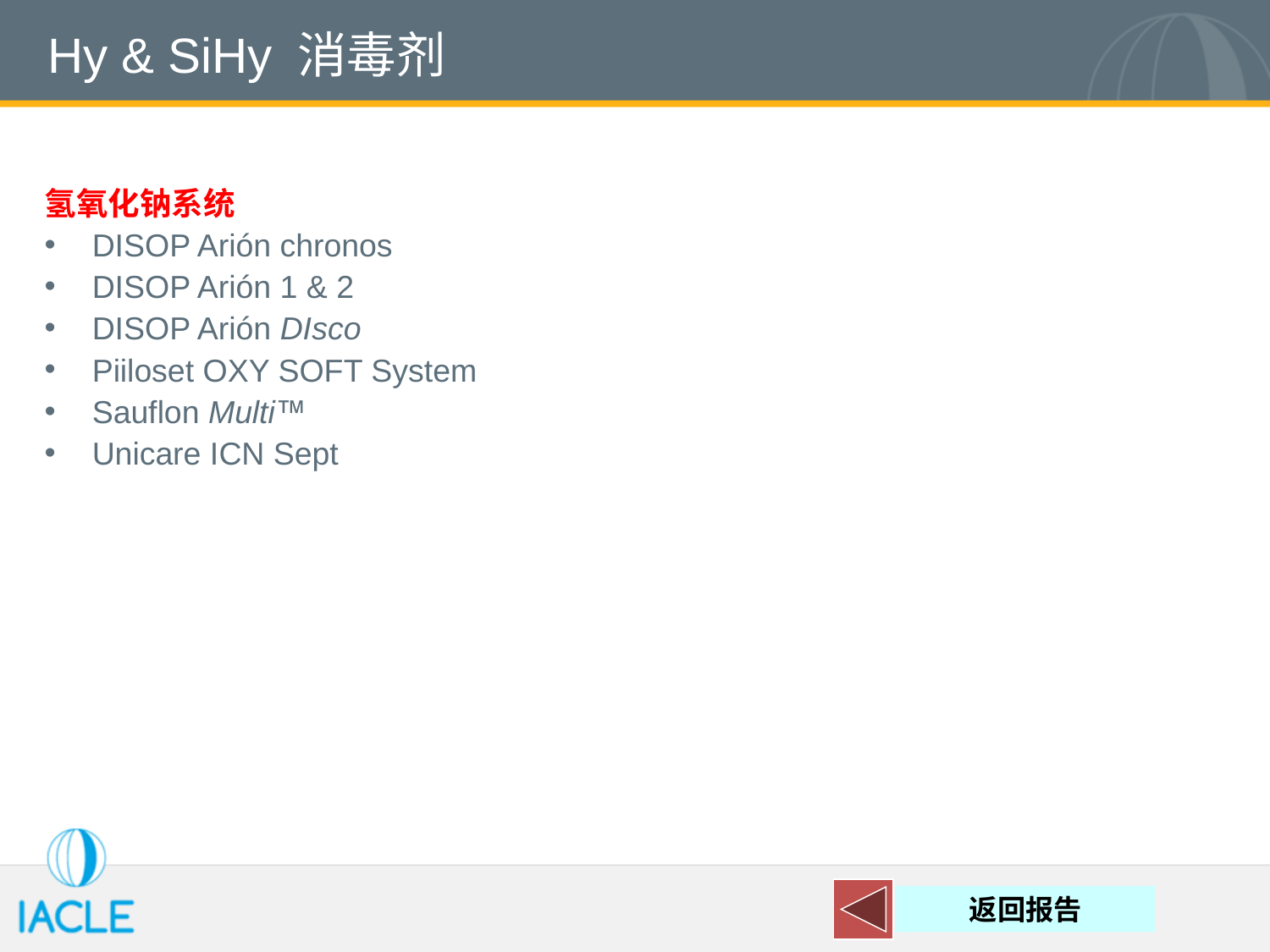

# Hy & SiHy 消毒剂
氢氧化钠系统
DISOP Arión chronos
DISOP Arión 1 & 2
DISOP Arión DIsco
Piiloset OXY SOFT System
Sauflon Multi™
Unicare ICN Sept

返回报告